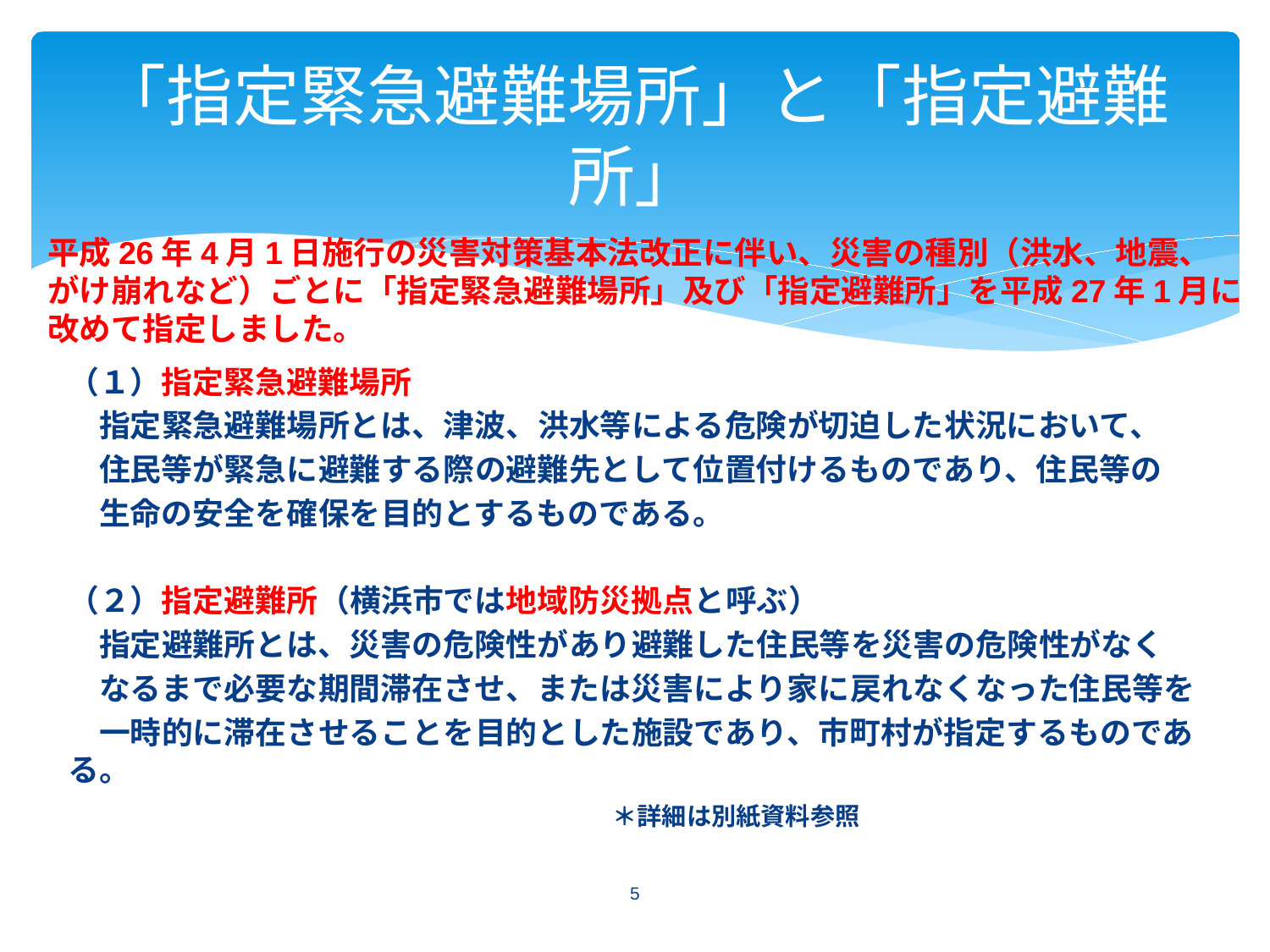

# 「指定緊急避難場所」と「指定避難所」
平成26年4月1日施行の災害対策基本法改正に伴い、災害の種別（洪水、地震、がけ崩れなど）ごとに「指定緊急避難場所」及び「指定避難所」を平成27年1月に改めて指定しました。
（１）指定緊急避難場所
　指定緊急避難場所とは、津波、洪水等による危険が切迫した状況において、
　住民等が緊急に避難する際の避難先として位置付けるものであり、住民等の
　生命の安全を確保を目的とするものである。

（２）指定避難所（横浜市では地域防災拠点と呼ぶ）
　指定避難所とは、災害の危険性があり避難した住民等を災害の危険性がなく
　なるまで必要な期間滞在させ、または災害により家に戻れなくなった住民等を
　一時的に滞在させることを目的とした施設であり、市町村が指定するものである。
　　　　　　　　　　　　　　　　　　　　　　＊詳細は別紙資料参照

5